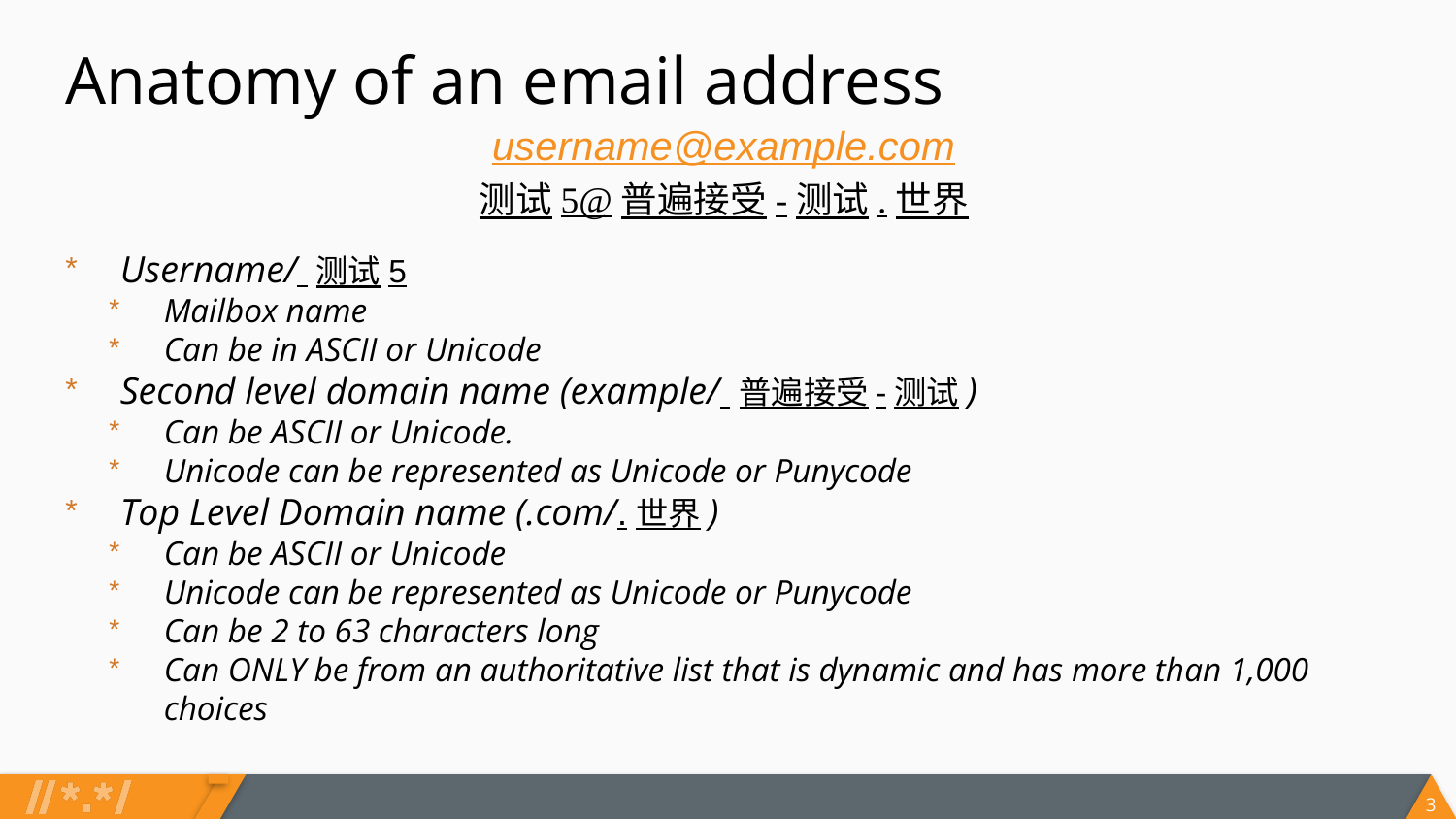

# Anatomy of an email address
username@example.com
测试5@普遍接受-测试.世界
Username/ 测试5
Mailbox name
Can be in ASCII or Unicode
Second level domain name (example/ 普遍接受-测试)
Can be ASCII or Unicode.
Unicode can be represented as Unicode or Punycode
Top Level Domain name (.com/.世界)
Can be ASCII or Unicode
Unicode can be represented as Unicode or Punycode
Can be 2 to 63 characters long
Can ONLY be from an authoritative list that is dynamic and has more than 1,000 choices